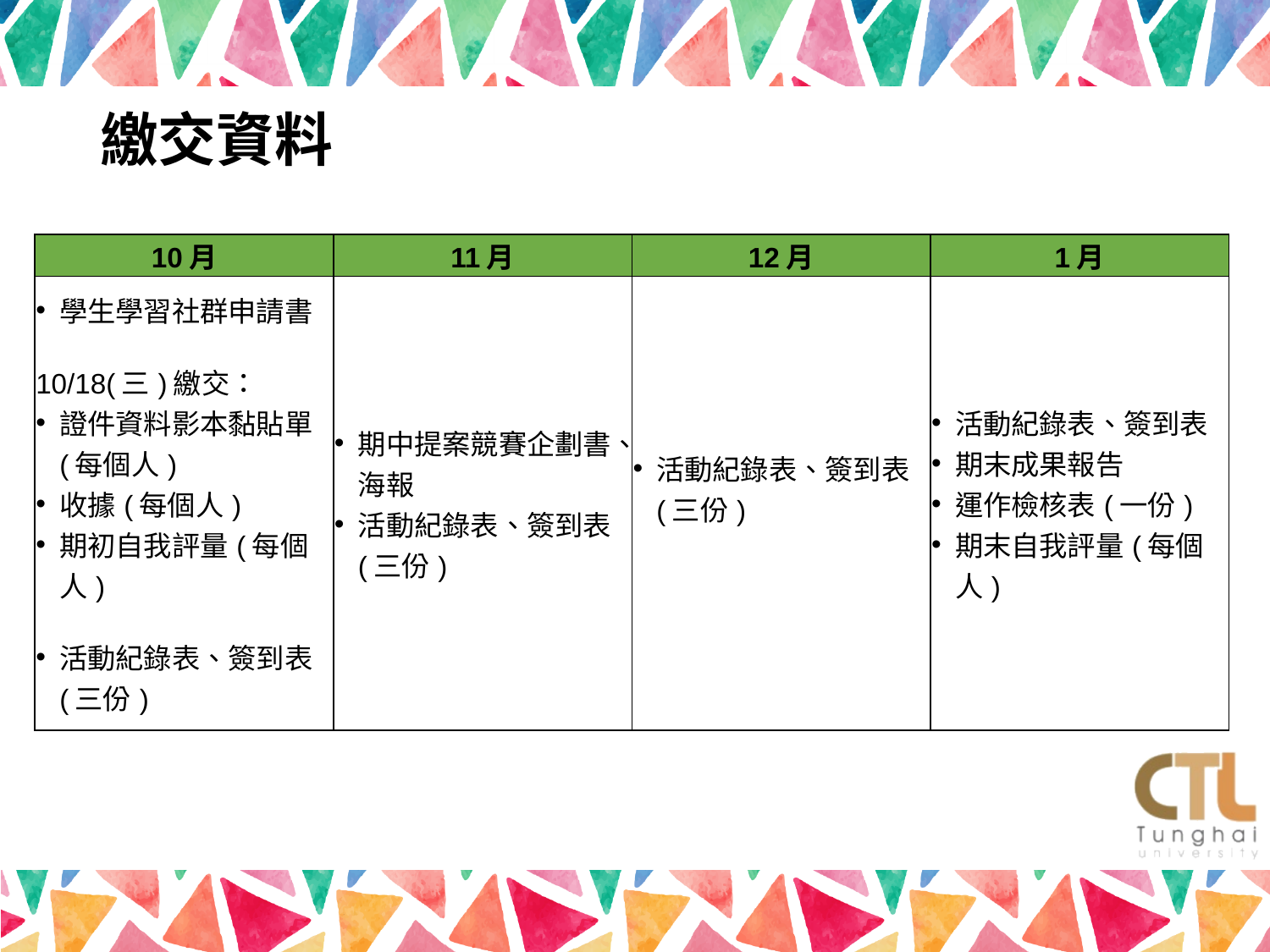

# 繳交資料
| 10月 | 11月 | 12月 | 1月 |
| --- | --- | --- | --- |
| 學生學習社群申請書 10/18(三)繳交： 證件資料影本黏貼單(每個人) 收據(每個人) 期初自我評量(每個人) 活動紀錄表、簽到表(三份) | 期中提案競賽企劃書、海報 活動紀錄表、簽到表(三份) | 活動紀錄表、簽到表(三份) | 活動紀錄表、簽到表 期末成果報告 運作檢核表(一份) 期末自我評量(每個人) |